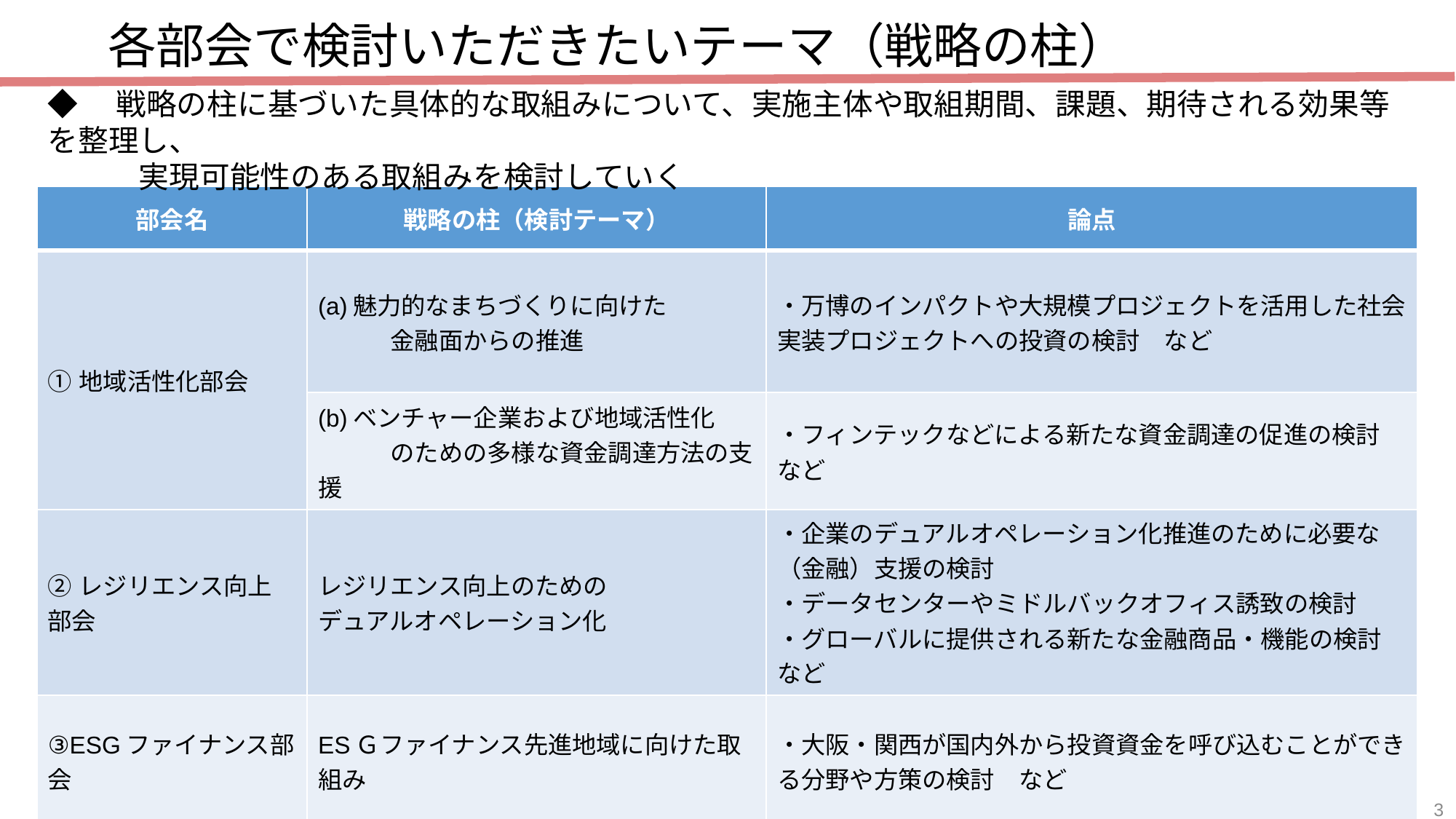

各部会で検討いただきたいテーマ（戦略の柱）
◆　戦略の柱に基づいた具体的な取組みについて、実施主体や取組期間、課題、期待される効果等を整理し、
　　　実現可能性のある取組みを検討していく
| 部会名 | 戦略の柱（検討テーマ） | 論点 |
| --- | --- | --- |
| ①地域活性化部会 | (a)魅力的なまちづくりに向けた 　　　金融面からの推進 | ・万博のインパクトや大規模プロジェクトを活用した社会実装プロジェクトへの投資の検討　など |
|  | (b)ベンチャー企業および地域活性化 　　　のための多様な資金調達方法の支援 | ・フィンテックなどによる新たな資金調達の促進の検討　など |
| ②レジリエンス向上部会 | レジリエンス向上のための デュアルオペレーション化 | ・企業のデュアルオペレーション化推進のために必要な（金融）支援の検討 ・データセンターやミドルバックオフィス誘致の検討 ・グローバルに提供される新たな金融商品・機能の検討　など |
| ③ESGファイナンス部会 | ESＧファイナンス先進地域に向けた取組み | ・大阪・関西が国内外から投資資金を呼び込むことができる分野や方策の検討　など |
3